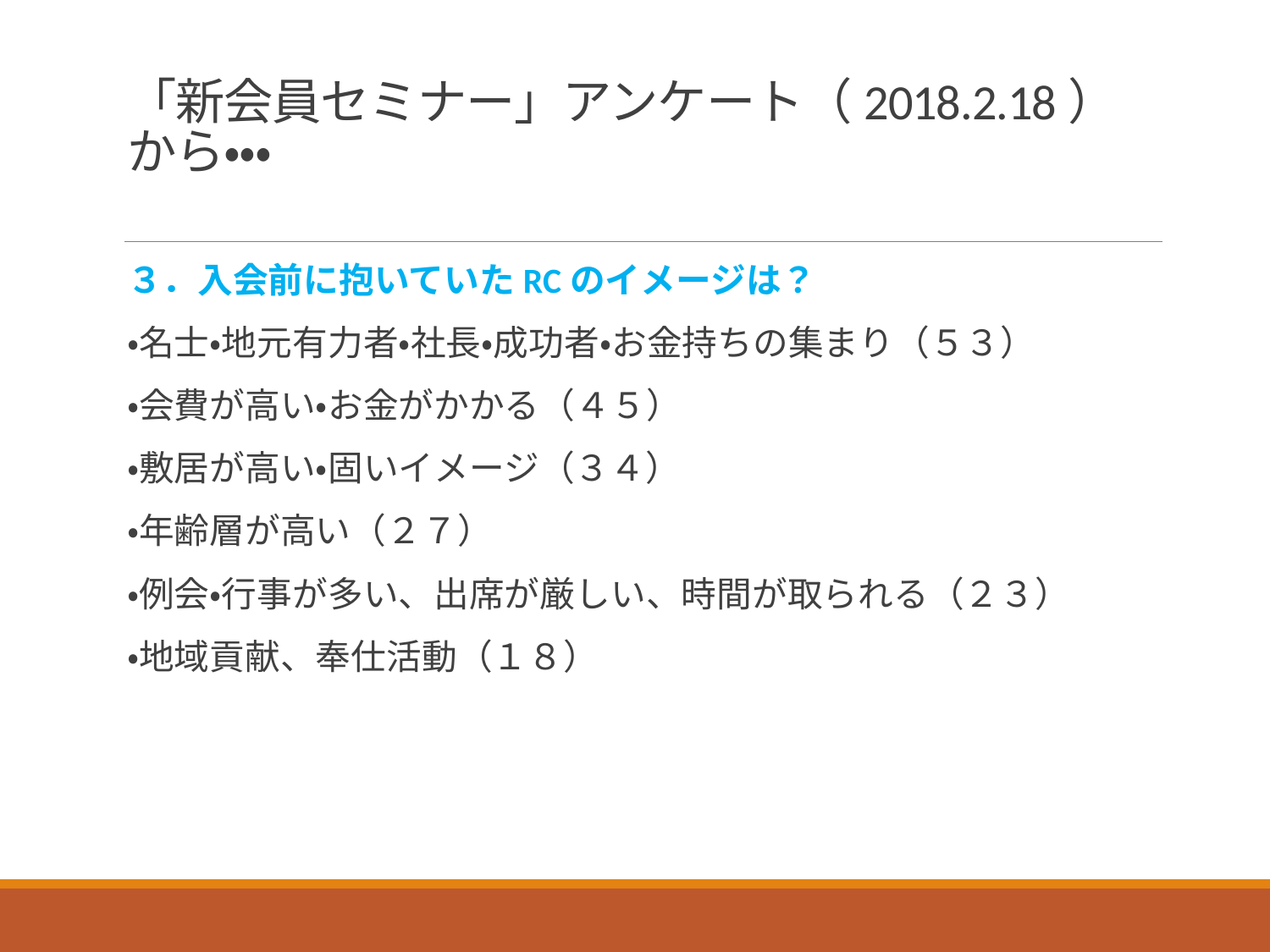

# 「新会員セミナー」アンケート（2018.2.18）から・・・
３．入会前に抱いていたRCのイメージは？
・名士・地元有力者・社長・成功者・お金持ちの集まり（５３）
・会費が高い・お金がかかる（４５）
・敷居が高い・固いイメージ（３４）
・年齢層が高い（２７）
・例会・行事が多い、出席が厳しい、時間が取られる（２３）
・地域貢献、奉仕活動（１８）